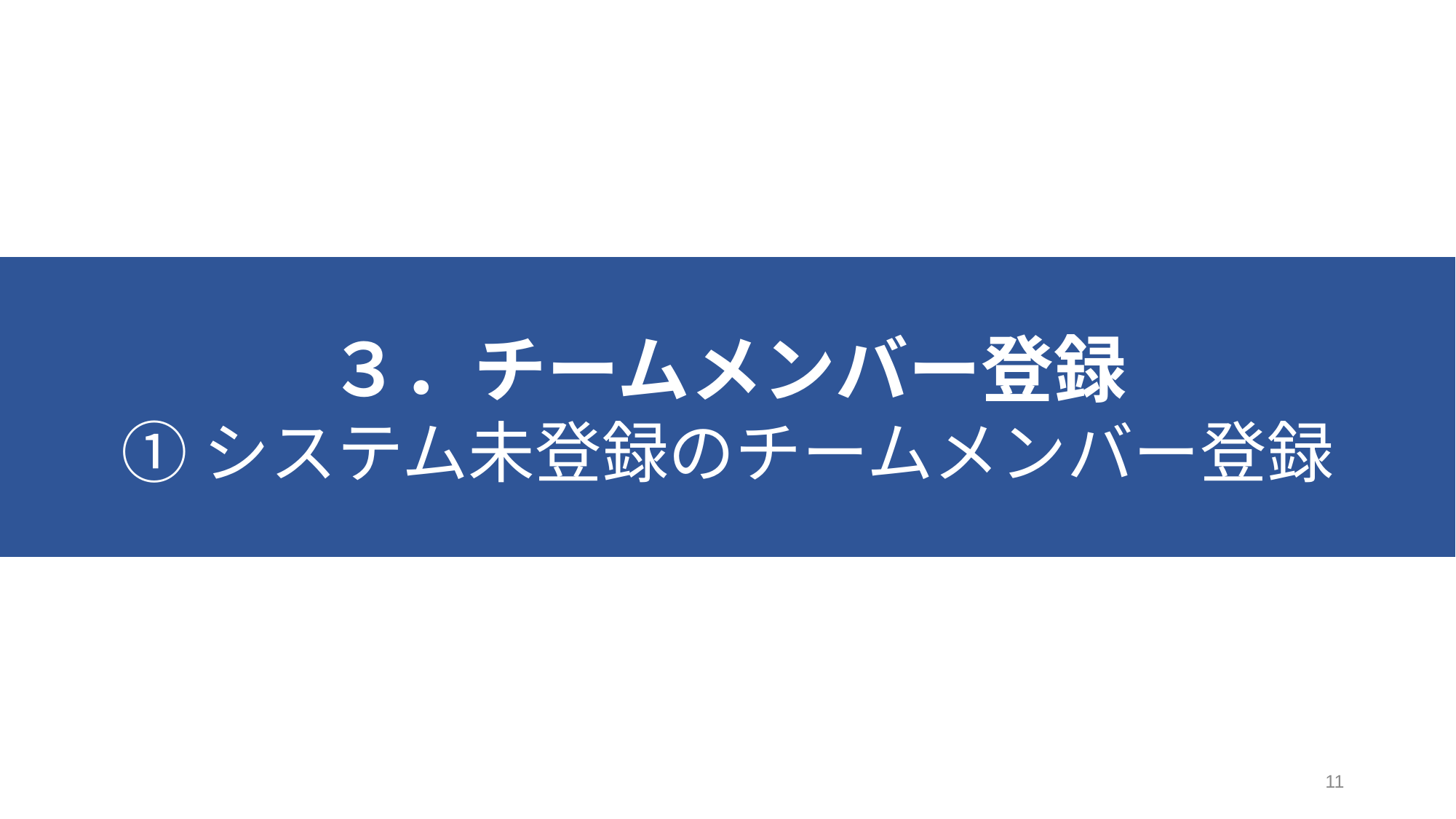

３．チームメンバー登録
①システム未登録のチームメンバー登録
３．チームメンバー登録
①システム未登録のチームメンバー登録
11